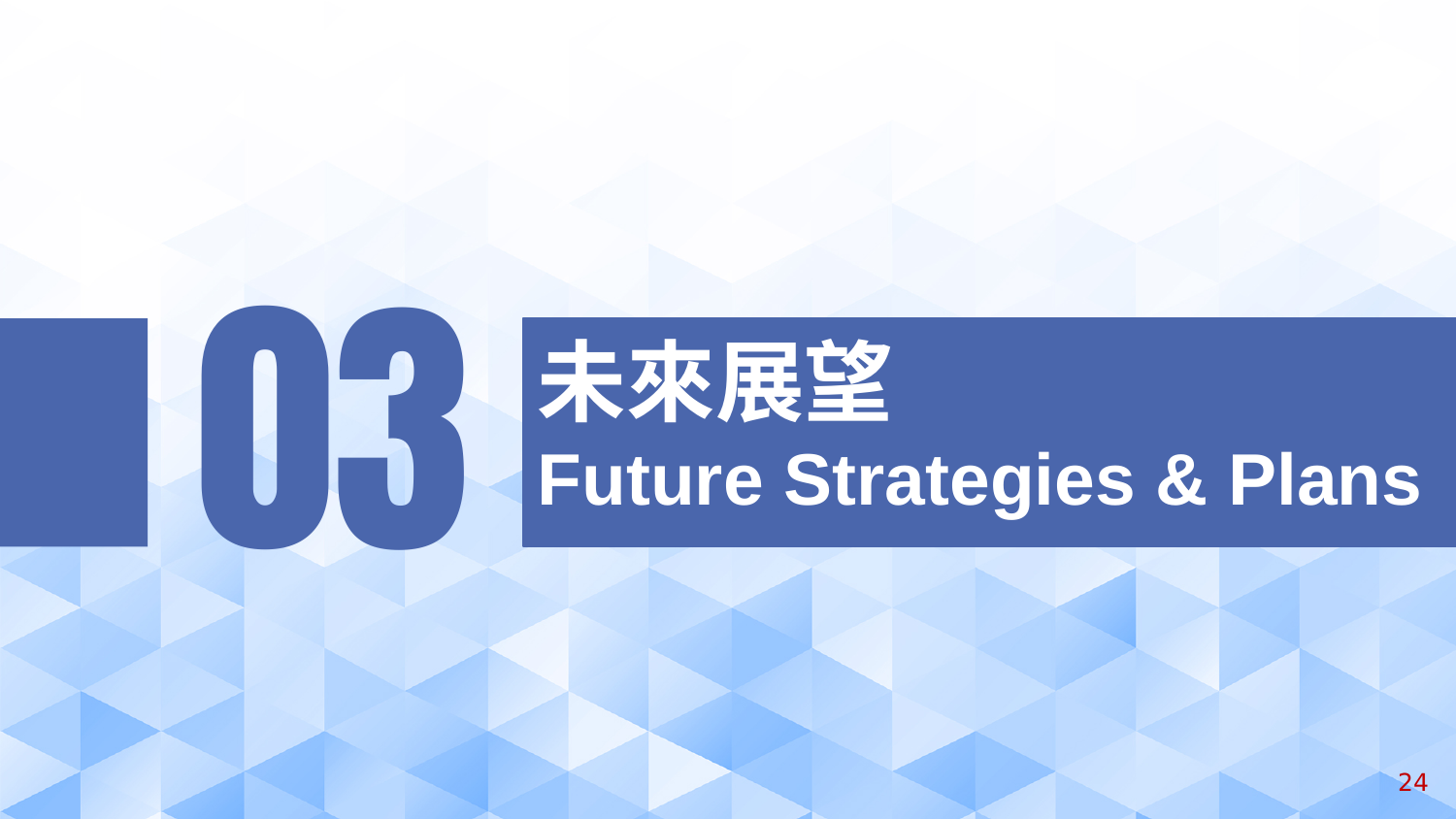

03

未來展望
Future Strategies & Plans

24